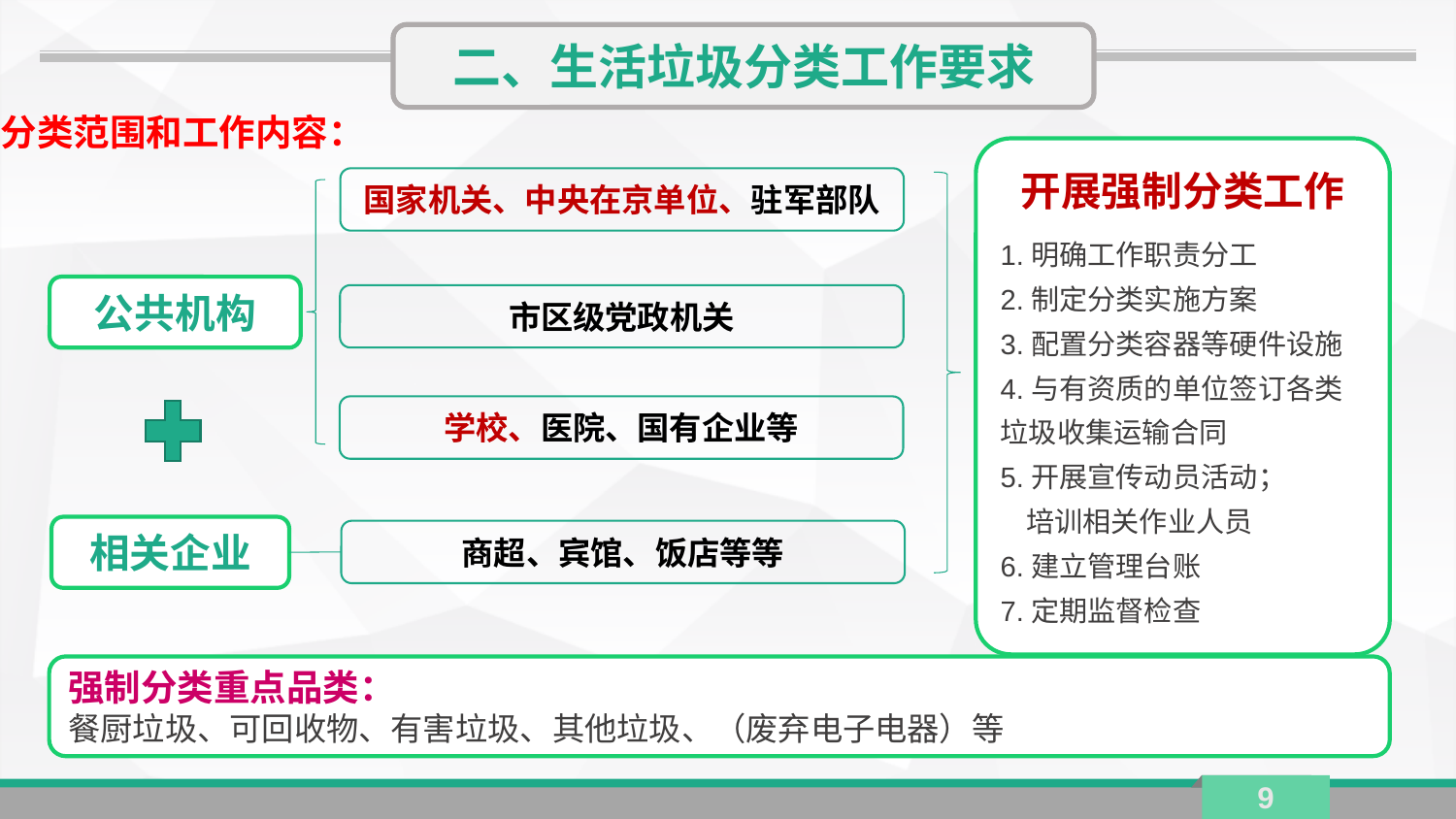

二、生活垃圾分类工作要求
分类范围和工作内容：
开展强制分类工作
1.明确工作职责分工
2.制定分类实施方案
3.配置分类容器等硬件设施
4.与有资质的单位签订各类垃圾收集运输合同
5.开展宣传动员活动；
   培训相关作业人员
6.建立管理台账
7.定期监督检查
国家机关、中央在京单位、驻军部队

公共机构
市区级党政机关
学校、医院、国有企业等

相关企业
商超、宾馆、饭店等等
强制分类重点品类：
餐厨垃圾、可回收物、有害垃圾、其他垃圾、（废弃电子电器）等
9